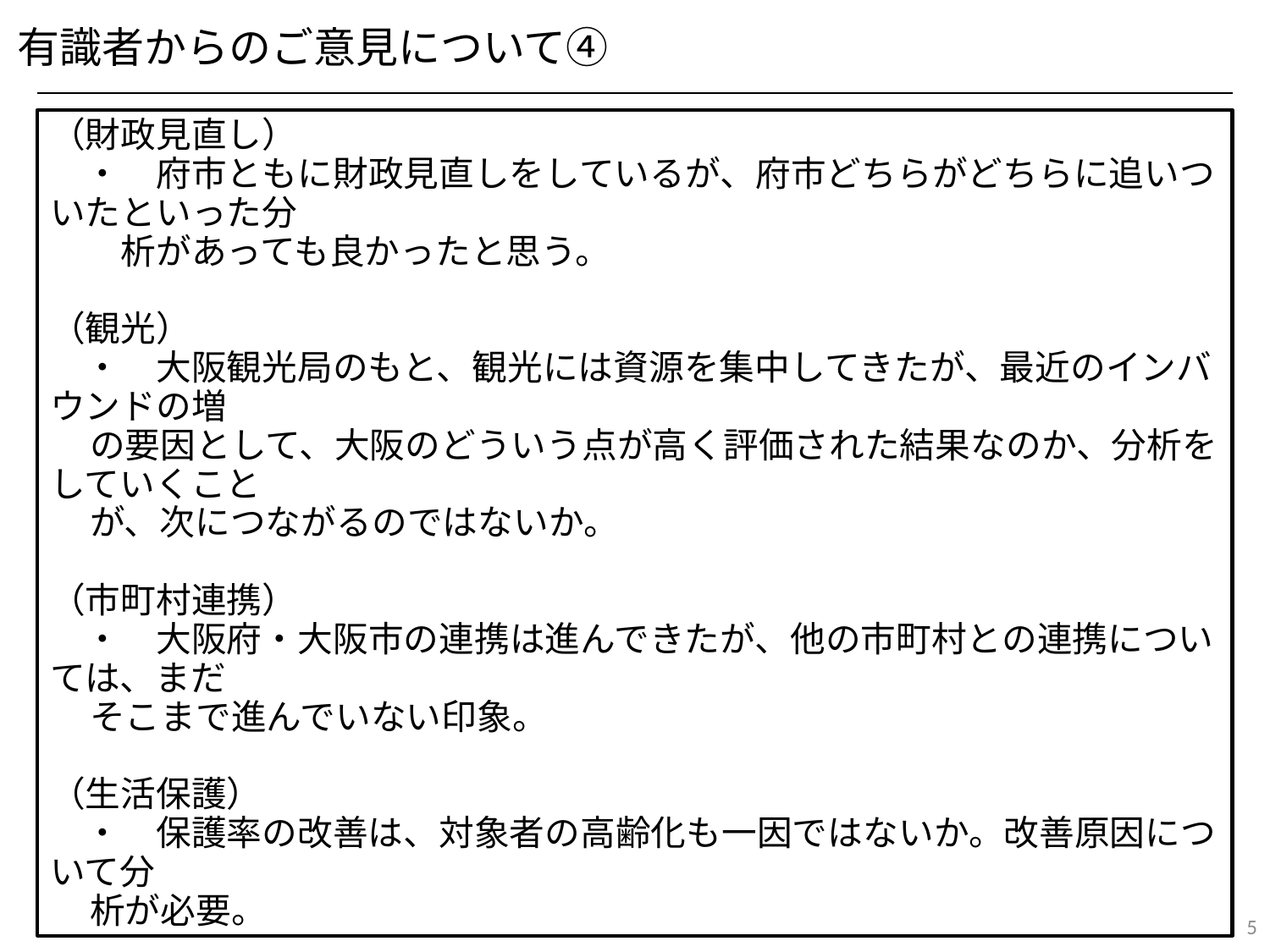

有識者からのご意見について④
（財政見直し）
　・　府市ともに財政見直しをしているが、府市どちらがどちらに追いついたといった分
　　析があっても良かったと思う。

（観光）
　・　大阪観光局のもと、観光には資源を集中してきたが、最近のインバウンドの増
    の要因として、大阪のどういう点が高く評価された結果なのか、分析をしていくこと
    が、次につながるのではないか。

（市町村連携）
　・　大阪府・大阪市の連携は進んできたが、他の市町村との連携については、まだ
    そこまで進んでいない印象。

（生活保護）
　・　保護率の改善は、対象者の高齢化も一因ではないか。改善原因について分
    析が必要。

（住宅）
　・　改革メニューとして住宅政策も入れるべきではないか。公共住宅の建設だけでは
　　なく、中古住宅の流通促進や先進国では主流になっている家賃補助なども含め
　　て住宅政策を考えていくべき。

5